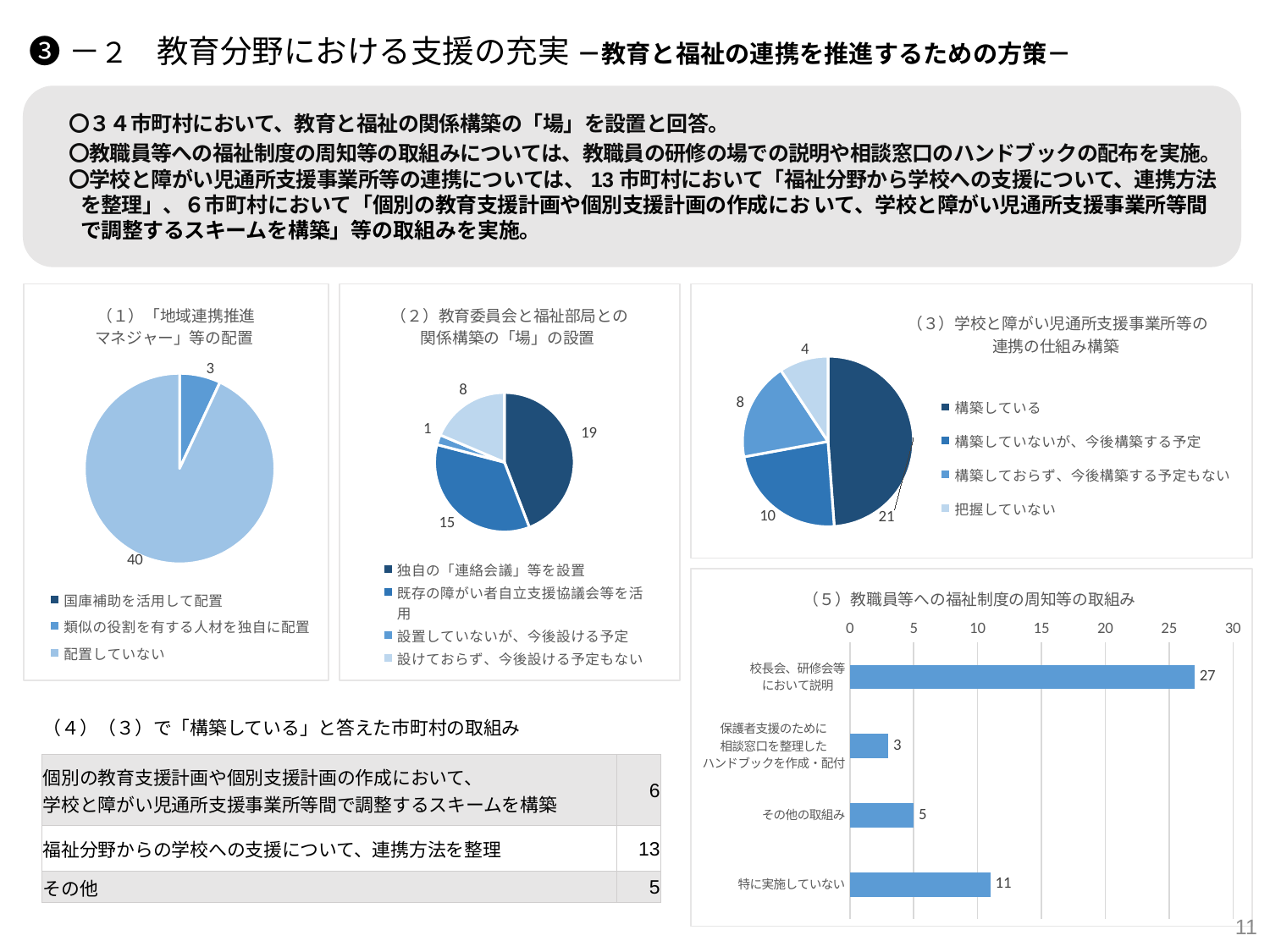

❸－２　教育分野における支援の充実 －教育と福祉の連携を推進するための方策－
〇３４市町村において、教育と福祉の関係構築の「場」を設置と回答。
〇教職員等への福祉制度の周知等の取組みについては、教職員の研修の場での説明や相談窓口のハンドブックの配布を実施。
〇学校と障がい児通所支援事業所等の連携については、13市町村において「福祉分野から学校への支援について、連携方法を整理」、６市町村において「個別の教育支援計画や個別支援計画の作成にお いて、学校と障がい児通所支援事業所等間で調整するスキームを構築」等の取組みを実施。

### Chart: （１）「地域連携推進
マネジャー」等の配置

| Category |  |
|---|---|
| 国庫補助を活用して配置 | 0.0 |
| 類似の役割を有する人材を独自に配置 | 3.0 |
| 配置していない | 40.0 |

### Chart: （３）学校と障がい児通所支援事業所等の
連携の仕組み構築

| Category |  |
|---|---|
| 構築している | 21.0 |
| 構築していないが、今後構築する予定 | 10.0 |
| 構築しておらず、今後構築する予定もない | 8.0 |
| 把握していない | 4.0 |

### Chart: （２）教育委員会と福祉部局との
関係構築の「場」の設置

| Category |  |
|---|---|
| 独自の「連絡会議」等を設置 | 19.0 |
| 既存の障がい者自立支援協議会等を活用 | 15.0 |
| 設置していないが、今後設ける予定 | 1.0 |
| 設けておらず、今後設ける予定もない | 8.0 |

### Chart: （５）教職員等への福祉制度の周知等の取組み

| Category |  |
|---|---|
| 校長会、研修会等
において説明 | 27.0 |
| 保護者支援のために
相談窓口を整理した
ハンドブックを作成・配付 | 3.0 |
| その他の取組み | 5.0 |
| 特に実施していない | 11.0 |
| （４）（３）で「構築している」と答えた市町村の取組み |  |
| --- | --- |
| 個別の教育支援計画や個別支援計画の作成において、 学校と障がい児通所支援事業所等間で調整するスキームを構築 | 6 |
| 福祉分野からの学校への支援について、連携方法を整理 | 13 |
| その他 | 5 |
11